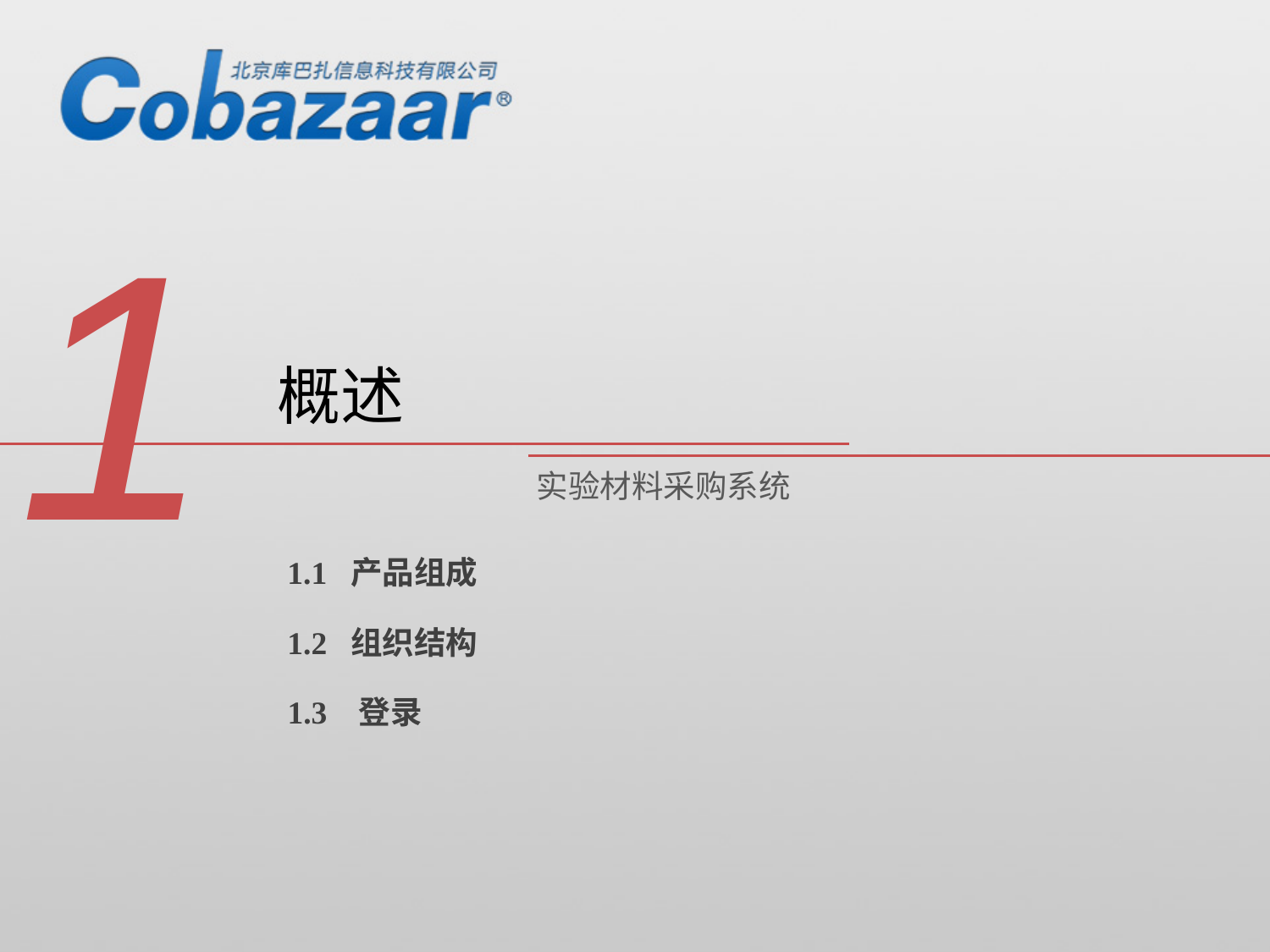

1
概述
实验材料采购系统
1.1  产品组成
1.2  组织结构
1.3   登录